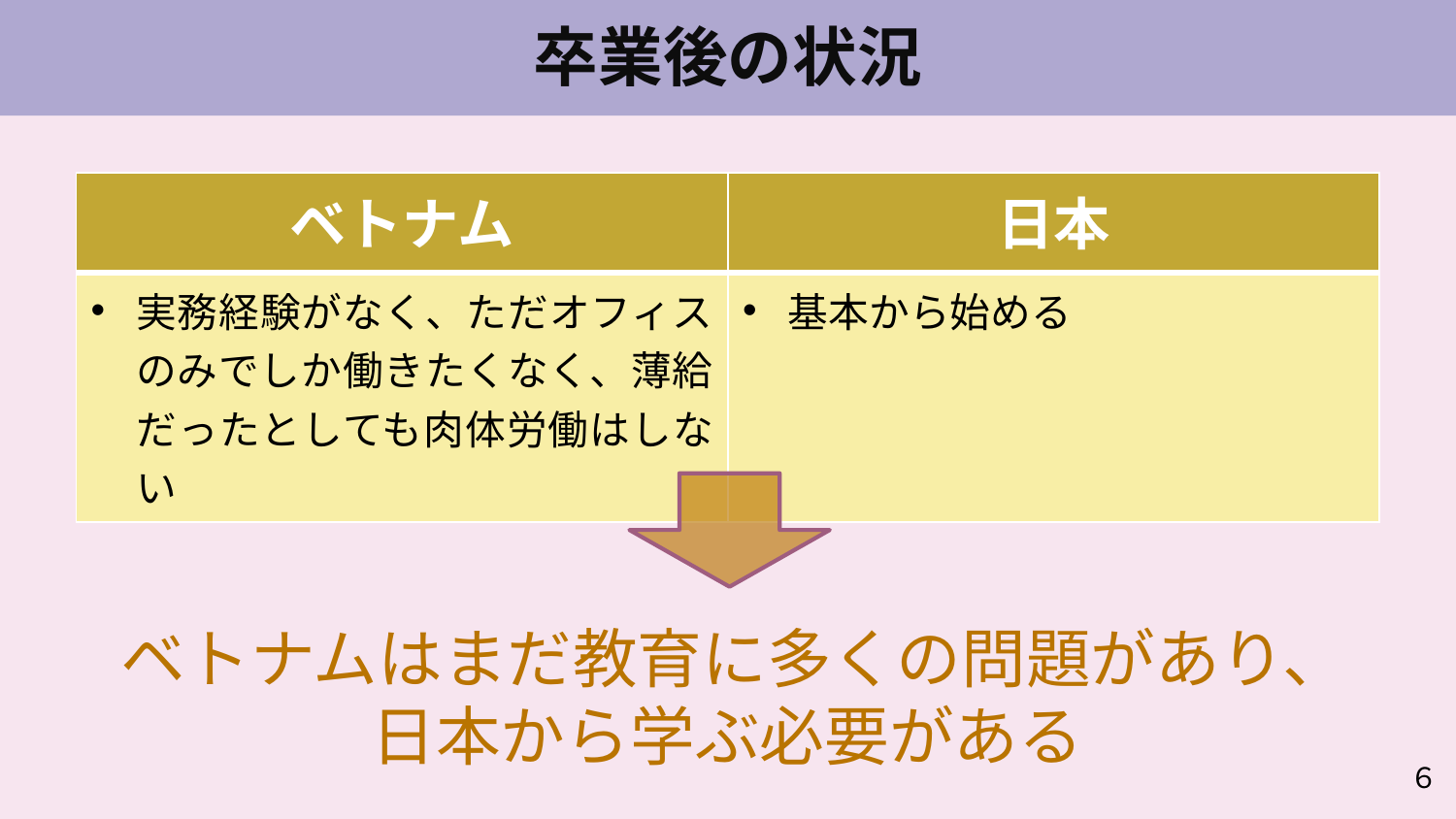

卒業後の状況
| ベトナム | 日本 |
| --- | --- |
| 実務経験がなく、ただオフィスのみでしか働きたくなく、薄給だったとしても肉体労働はしない | 基本から始める |

 ベトナムはまだ教育に多くの問題があり、日本から学ぶ必要がある
６